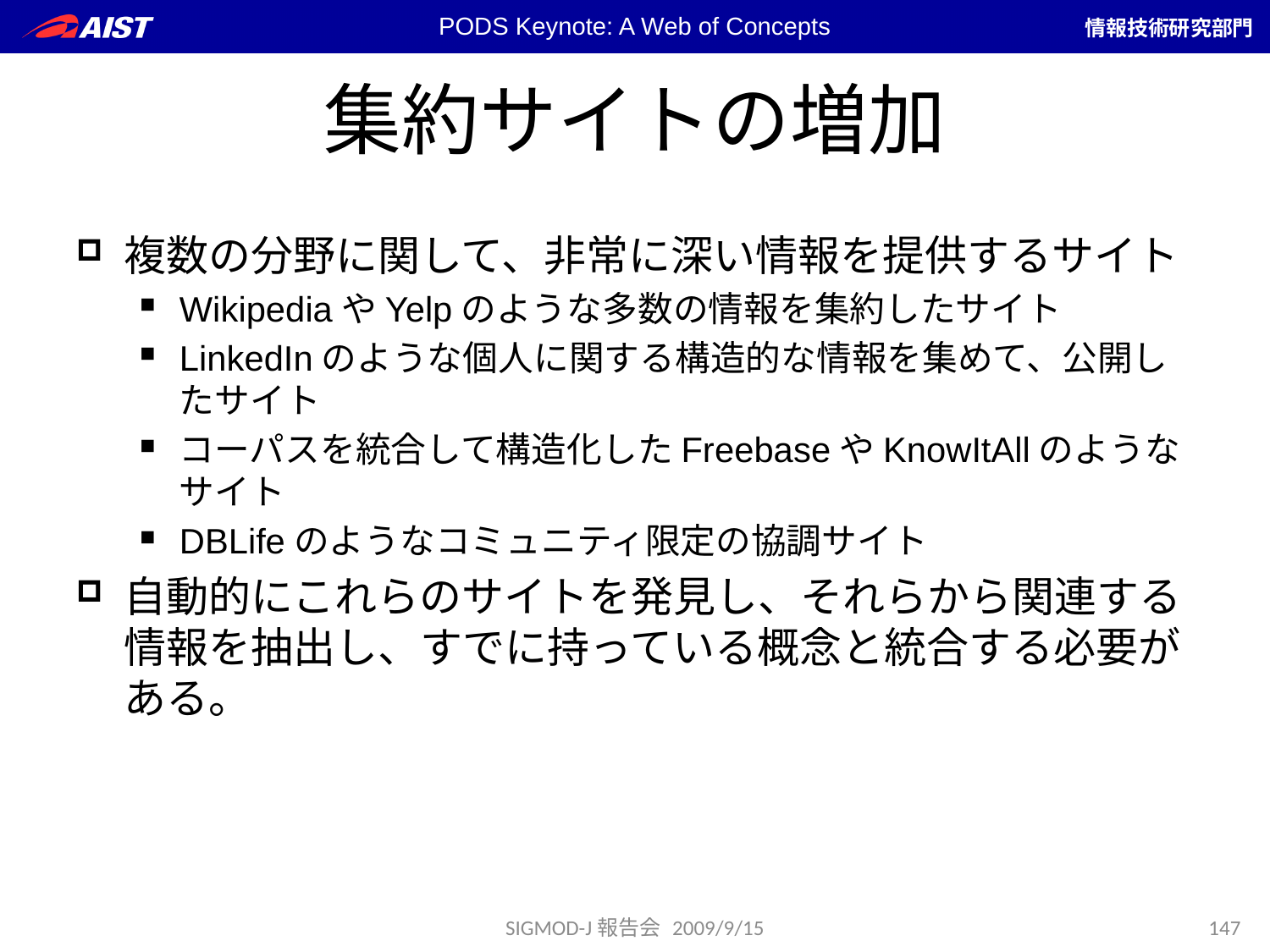

PODS Keynote: A Web of Concepts
# 集約サイトの増加
複数の分野に関して、非常に深い情報を提供するサイト
WikipediaやYelpのような多数の情報を集約したサイト
LinkedInのような個人に関する構造的な情報を集めて、公開したサイト
コーパスを統合して構造化したFreebaseやKnowItAllのようなサイト
DBLifeのようなコミュニティ限定の協調サイト
自動的にこれらのサイトを発見し、それらから関連する情報を抽出し、すでに持っている概念と統合する必要がある。
SIGMOD-J報告会 2009/9/15
147